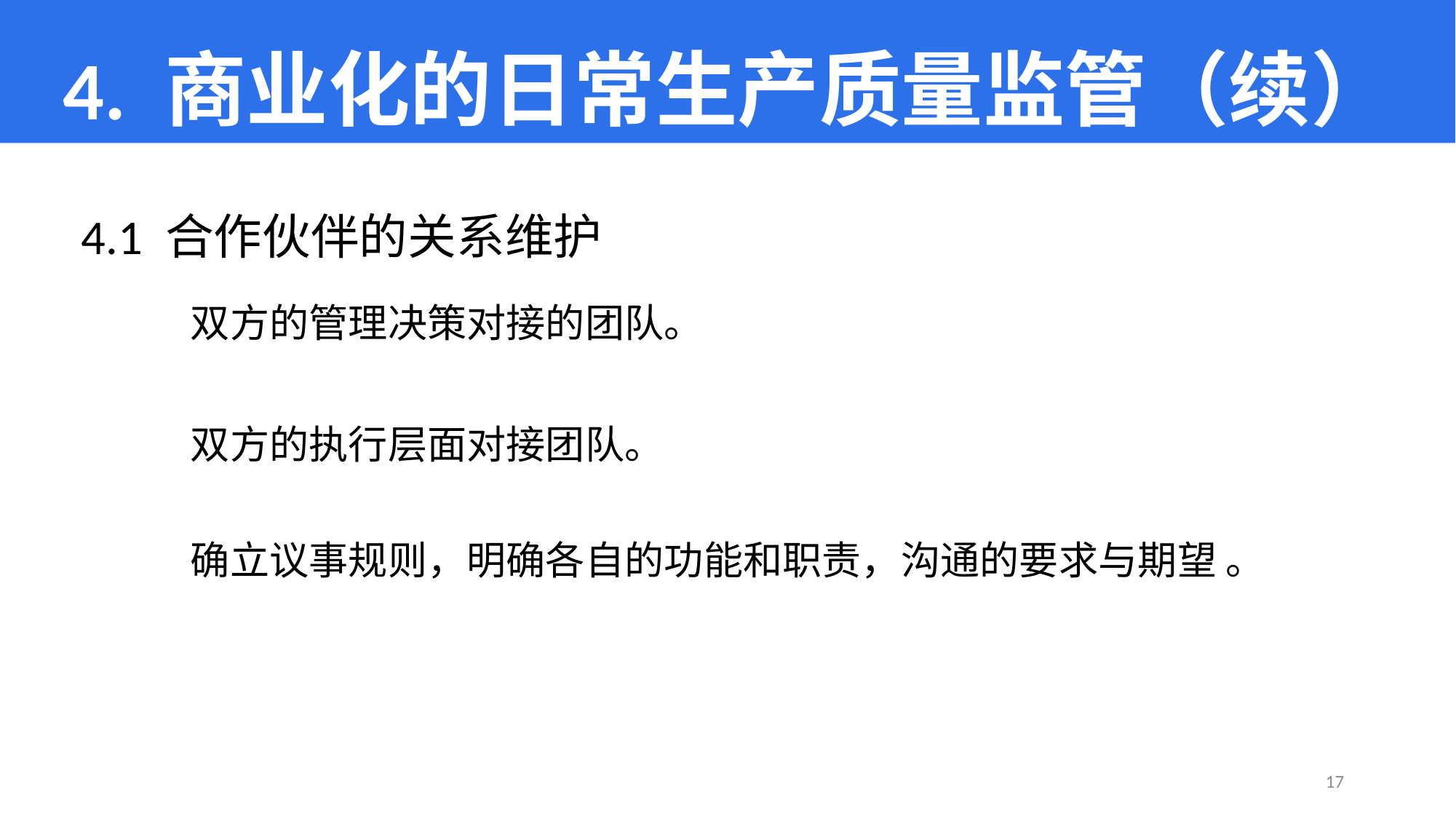

# 4. 商业化的日常生产质量监管（续）
4.1 合作伙伴的关系维护
 	双方的管理决策对接的团队。

	双方的执行层面对接团队。

	确立议事规则，明确各自的功能和职责，沟通的要求与期望 。
17